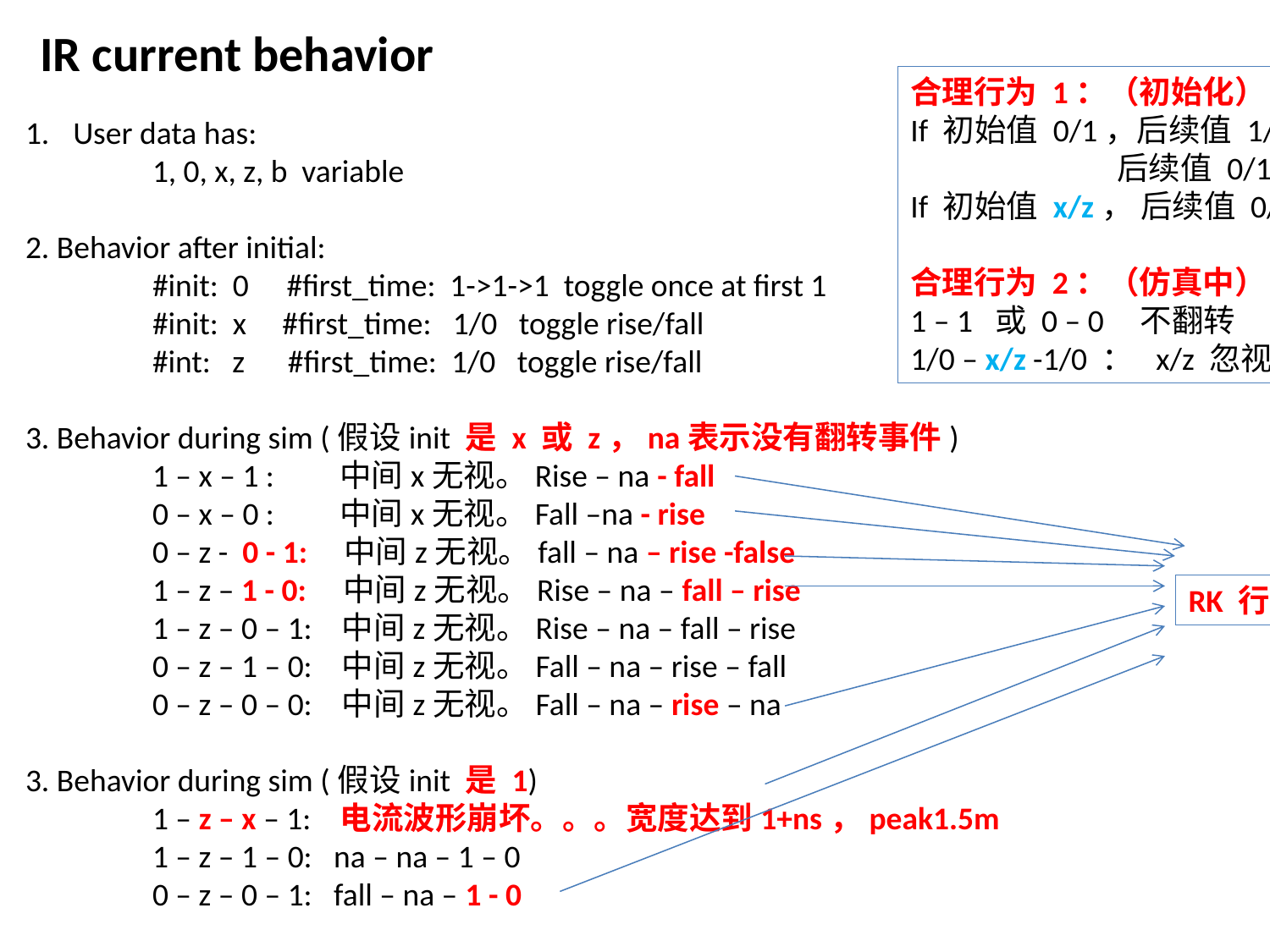

IR current behavior
合理行为 1：（初始化）
If 初始值 0/1，后续值 1/0 -> 翻转
	          后续值 0/1 ->  不翻转
If 初始值 x/z， 后续值 0/1 ->  一定翻转

合理行为 2：（仿真中）
1 – 1  或 0 – 0    不翻转
1/0 – x/z -1/0 ：  x/z 忽视掉
User data has:
	1, 0, x, z, b  variable

2. Behavior after initial:
   	#init:  0	 #first_time:  1->1->1  toggle once at first 1
	#init:  x     #first_time:   1/0   toggle rise/fall
	#int:   z      #first_time:  1/0   toggle rise/fall

3. Behavior during sim (假设init 是 x 或 z，na表示没有翻转事件)
	1 – x – 1 :        中间x无视。Rise – na - fall
	0 – x – 0 :        中间x无视。Fall –na - rise
	0 – z -  0 - 1:    中间z无视。fall – na – rise -false
	1 – z – 1 - 0:    中间z无视。Rise – na – fall – rise
	1 – z – 0 – 1:   中间z无视。Rise – na – fall – rise
	0 – z – 1 – 0:   中间z无视。Fall – na – rise – fall
	0 – z – 0 – 0:   中间z无视。Fall – na – rise – na

3. Behavior during sim (假设init 是 1)
	1 – z – x – 1:   电流波形崩坏。。。宽度达到1+ns，peak1.5m
	1 – z – 1 – 0:   na – na – 1 – 0
	0 – z – 0 – 1:   fall – na – 1 - 0
RK 行为不合理